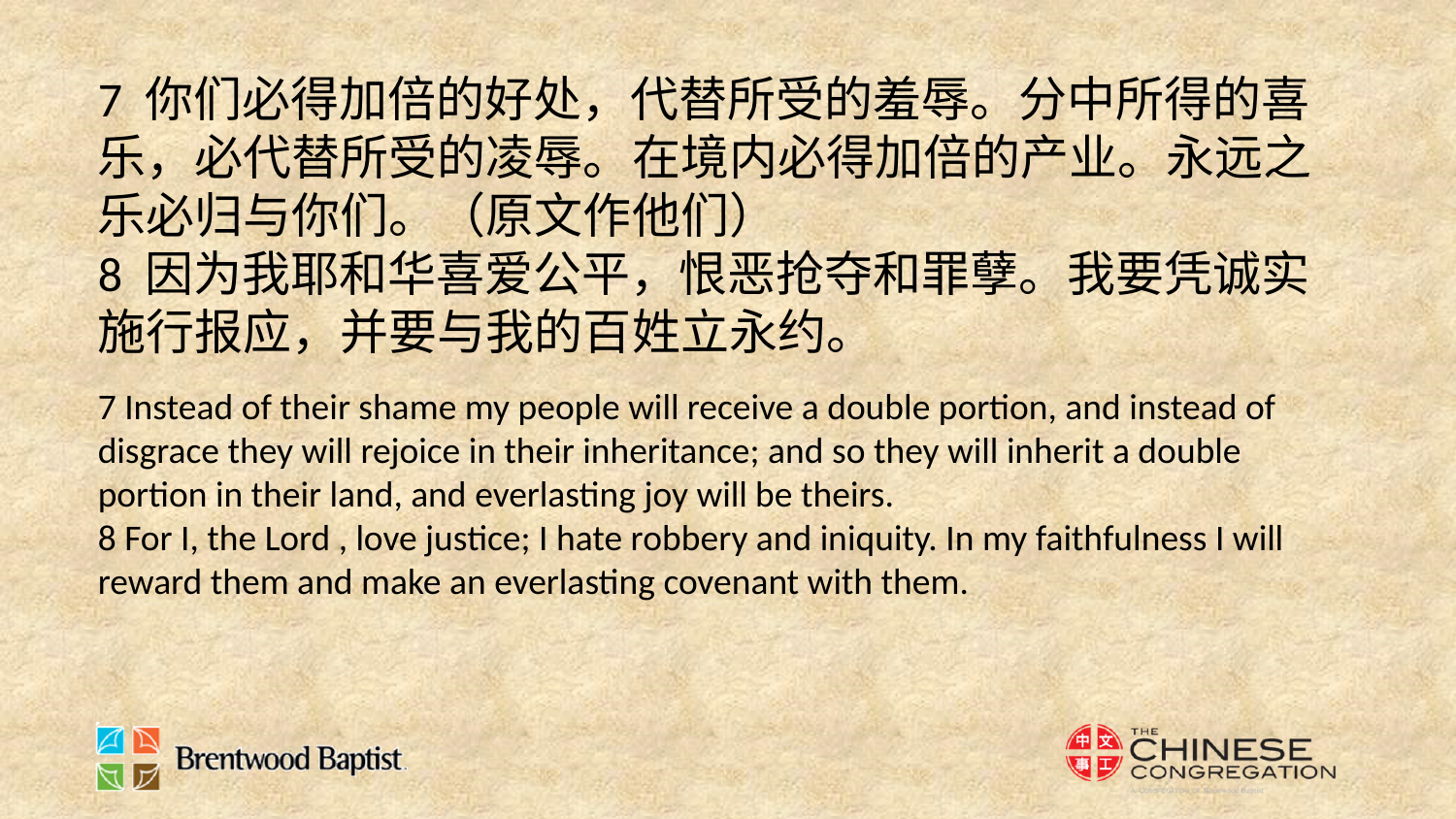

7 你们必得加倍的好处，代替所受的羞辱。分中所得的喜乐，必代替所受的凌辱。在境内必得加倍的产业。永远之乐必归与你们。（原文作他们）
8 因为我耶和华喜爱公平，恨恶抢夺和罪孽。我要凭诚实施行报应，并要与我的百姓立永约。

7 Instead of their shame my people will receive a double portion, and instead of disgrace they will rejoice in their inheritance; and so they will inherit a double portion in their land, and everlasting joy will be theirs.
8 For I, the Lord , love justice; I hate robbery and iniquity. In my faithfulness I will reward them and make an everlasting covenant with them.